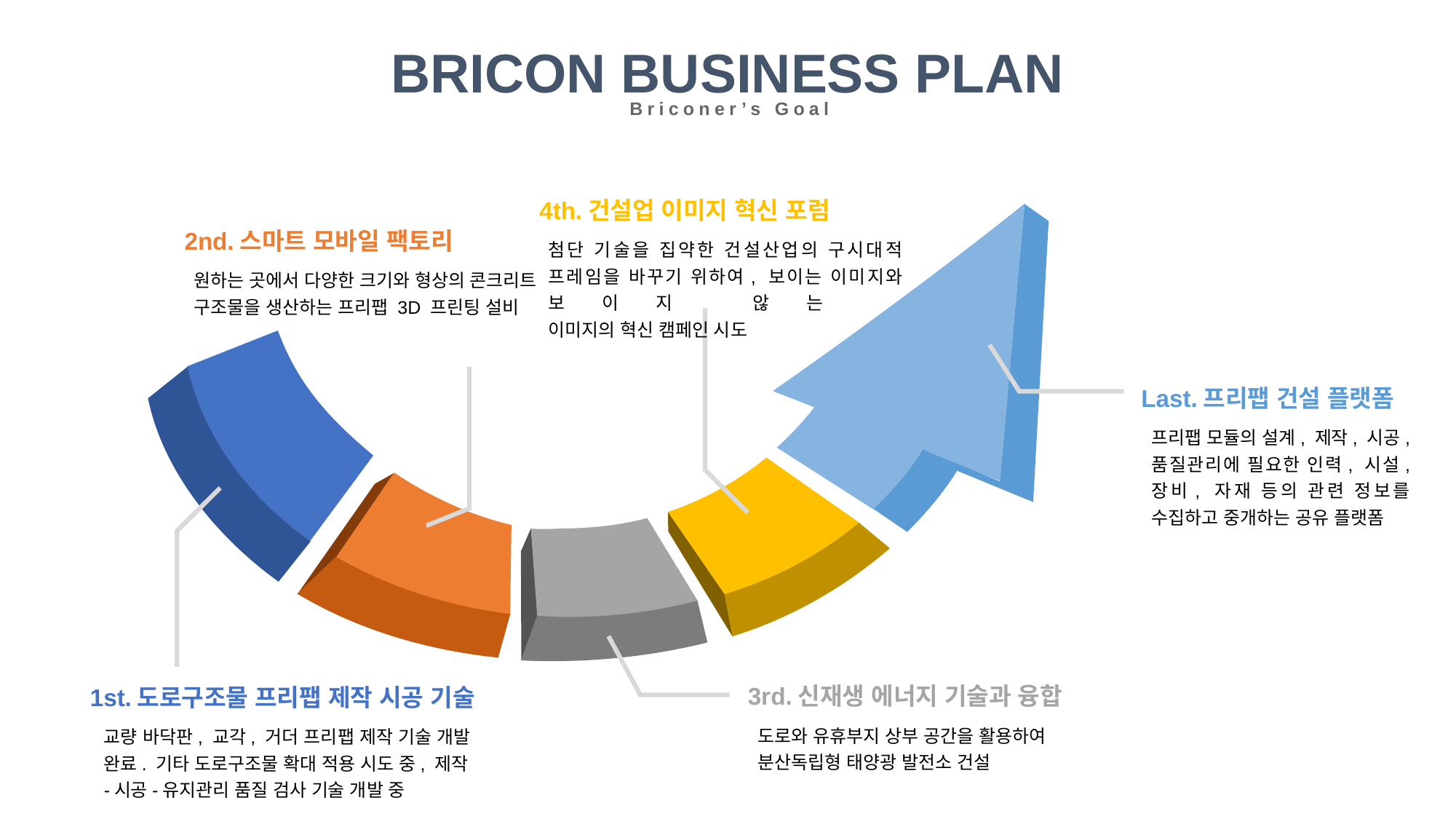

BRICON BUSINESS PLAN
Briconer’s Goal
4th.건설업 이미지 혁신 포럼

2nd.스마트 모바일 팩토리
첨단 기술을 집약한 건설산업의 구시대적 프레임을 바꾸기 위하여, 보이는 이미지와 보이지 않는
이미지의 혁신 캠페인 시도
원하는 곳에서 다양한 크기와 형상의 콘크리트
구조물을 생산하는 프리팹 3D 프린팅 설비

Last.프리팹 건설 플랫폼
프리팹 모듈의 설계, 제작, 시공, 품질관리에 필요한 인력, 시설, 장비, 자재 등의 관련 정보를 수집하고 중개하는 공유 플랫폼

3rd.신재생 에너지 기술과 융합
1st.도로구조물 프리팹 제작 시공 기술
도로와 유휴부지 상부 공간을 활용하여
분산독립형 태양광 발전소 건설
교량 바닥판, 교각, 거더 프리팹 제작 기술 개발 완료. 기타 도로구조물 확대 적용 시도 중, 제작-시공-유지관리 품질 검사 기술 개발 중